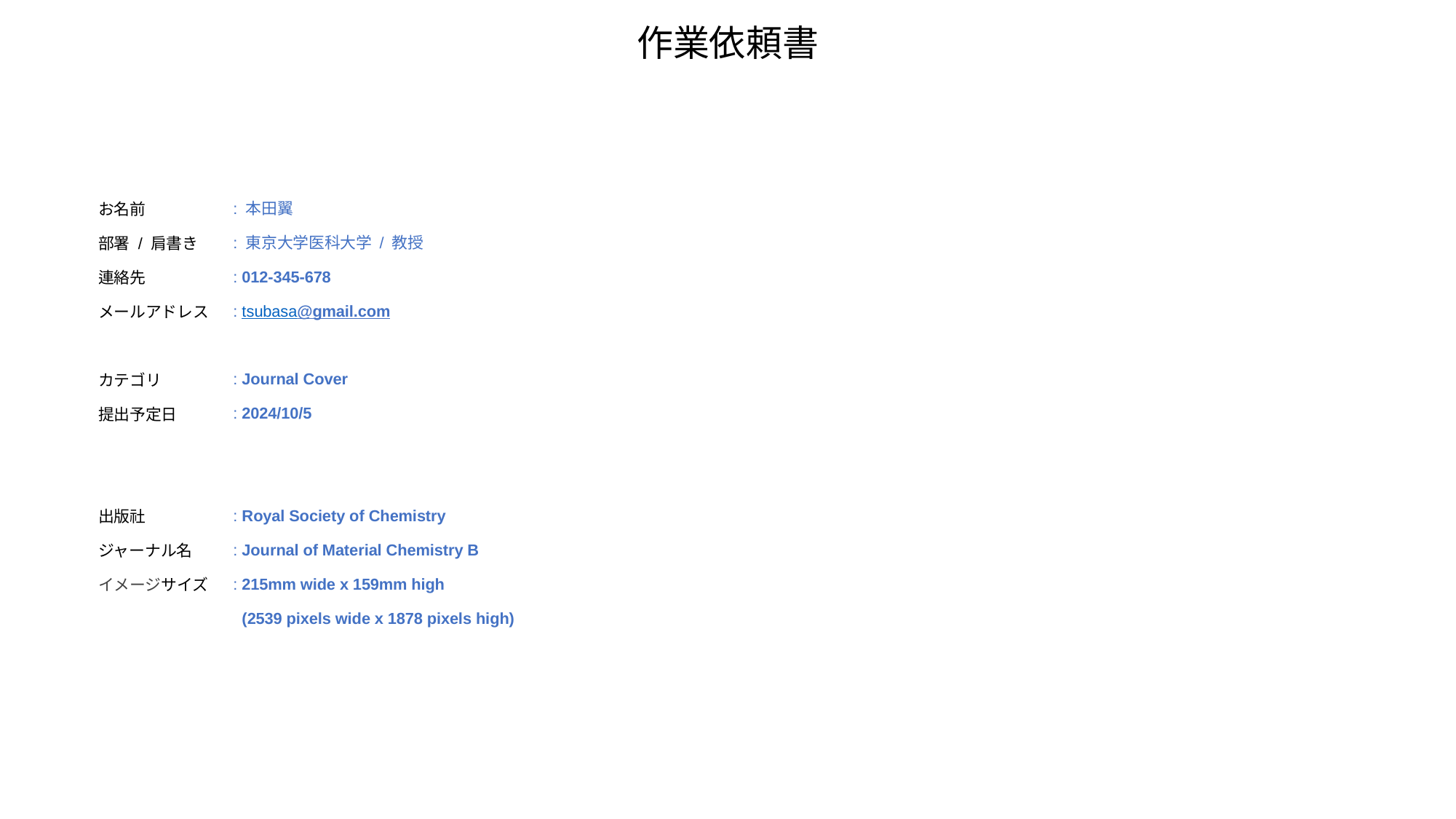

作業依頼書
: 本田翼
: 東京大学医科大学 / 教授
: 012-345-678
: tsubasa@gmail.com

: Journal Cover
: 2024/10/5

: Royal Society of Chemistry
: Journal of Material Chemistry B
: 215mm wide x 159mm high
  (2539 pixels wide x 1878 pixels high)

お名前
部署 / 肩書き
連絡先
メールアドレス

カテゴリ
提出予定日

出版社
ジャーナル名
イメージサイズ